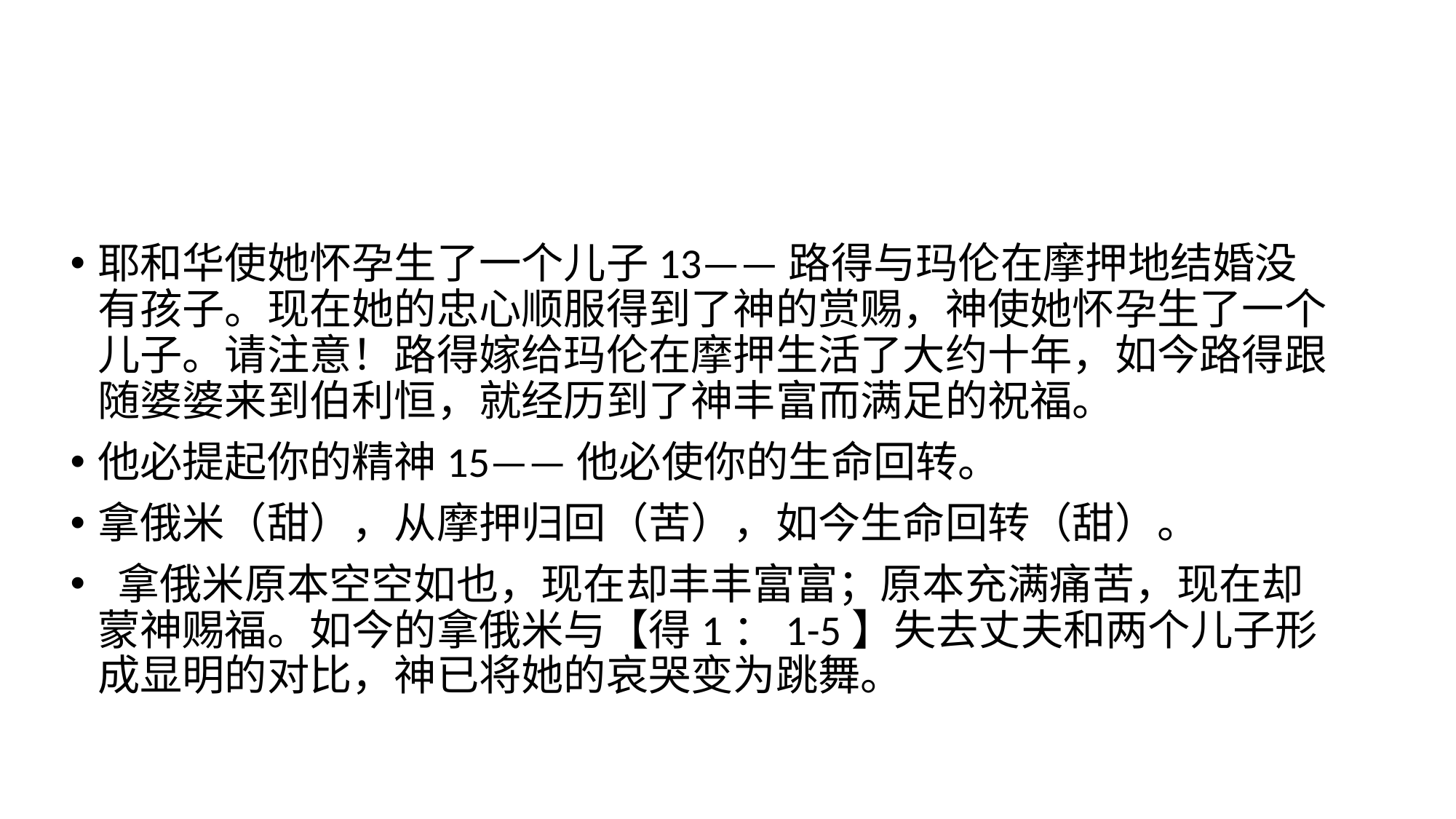

耶和华使她怀孕生了一个儿子13——路得与玛伦在摩押地结婚没有孩子。现在她的忠心顺服得到了神的赏赐，神使她怀孕生了一个儿子。请注意！路得嫁给玛伦在摩押生活了大约十年，如今路得跟随婆婆来到伯利恒，就经历到了神丰富而满足的祝福。
他必提起你的精神15——他必使你的生命回转。
拿俄米（甜），从摩押归回（苦），如今生命回转（甜）。
 拿俄米原本空空如也，现在却丰丰富富；原本充满痛苦，现在却蒙神赐福。如今的拿俄米与【得1：1-5】失去丈夫和两个儿子形成显明的对比，神已将她的哀哭变为跳舞。